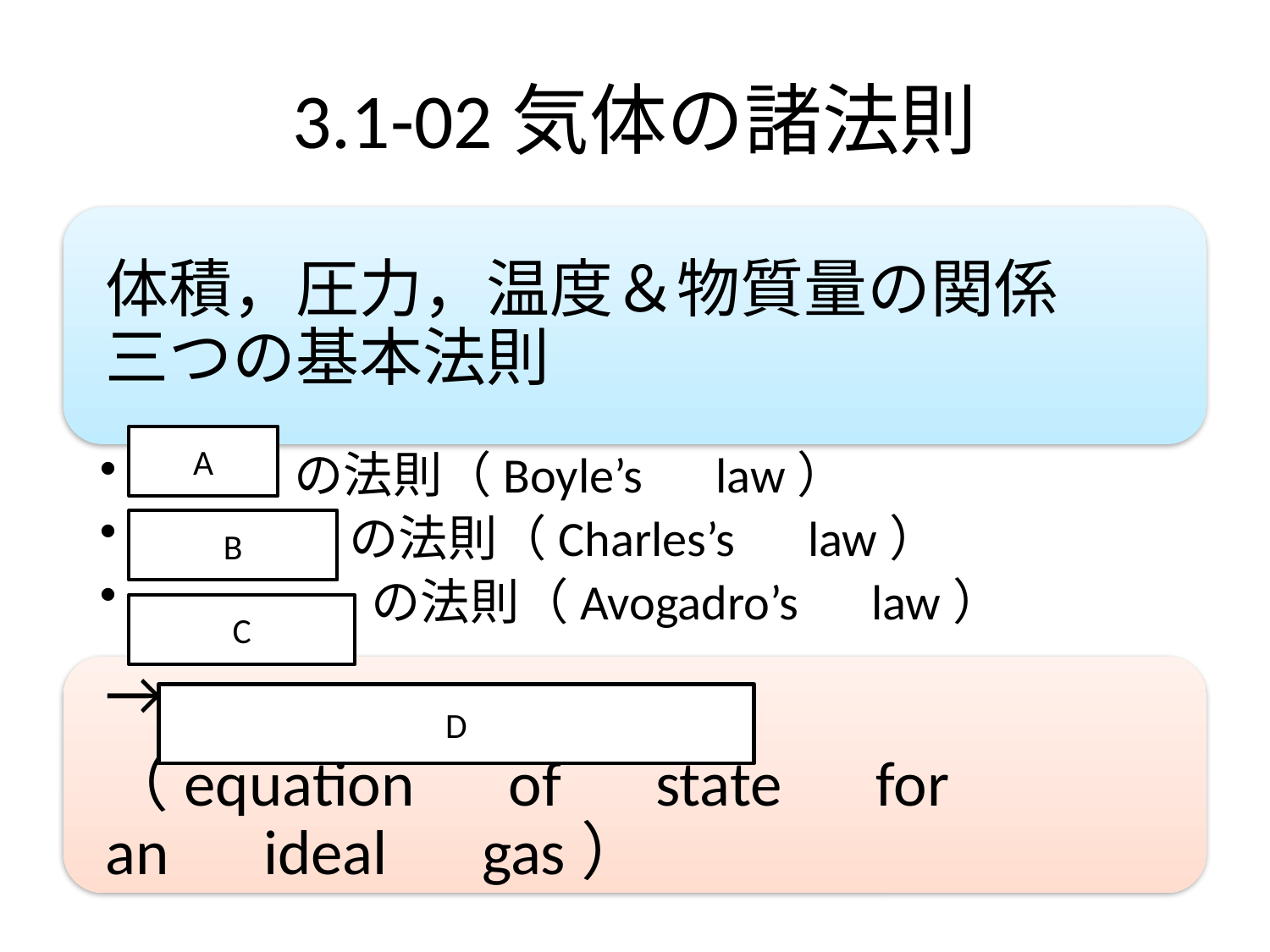

# 3.1-02気体の諸法則
体積，圧力，温度＆物質量の関係
三つの基本法則
             の法則（Boyle’s　law）
                  の法則（Charles’s　law）
                    の法則（Avogadro’s　law）
→
（equation　of　state　for　an　ideal　gas）
A
B
C
D